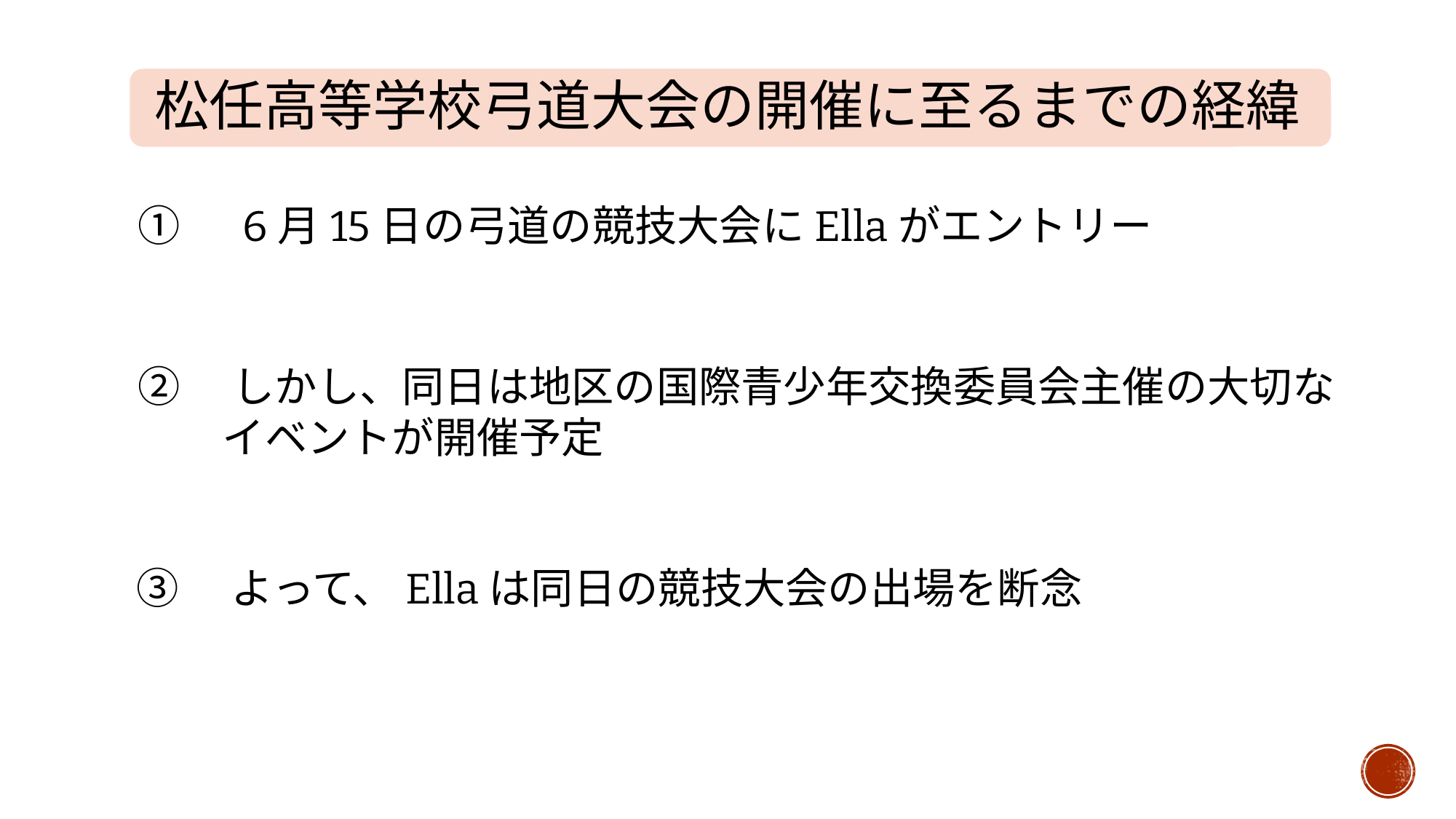

# 松任高等学校弓道大会の開催に至るまでの経緯

①　6月15日の弓道の競技大会にEllaがエントリー
②　しかし、同日は地区の国際青少年交換委員会主催の大切な
　　イベントが開催予定
③　よって、Ellaは同日の競技大会の出場を断念